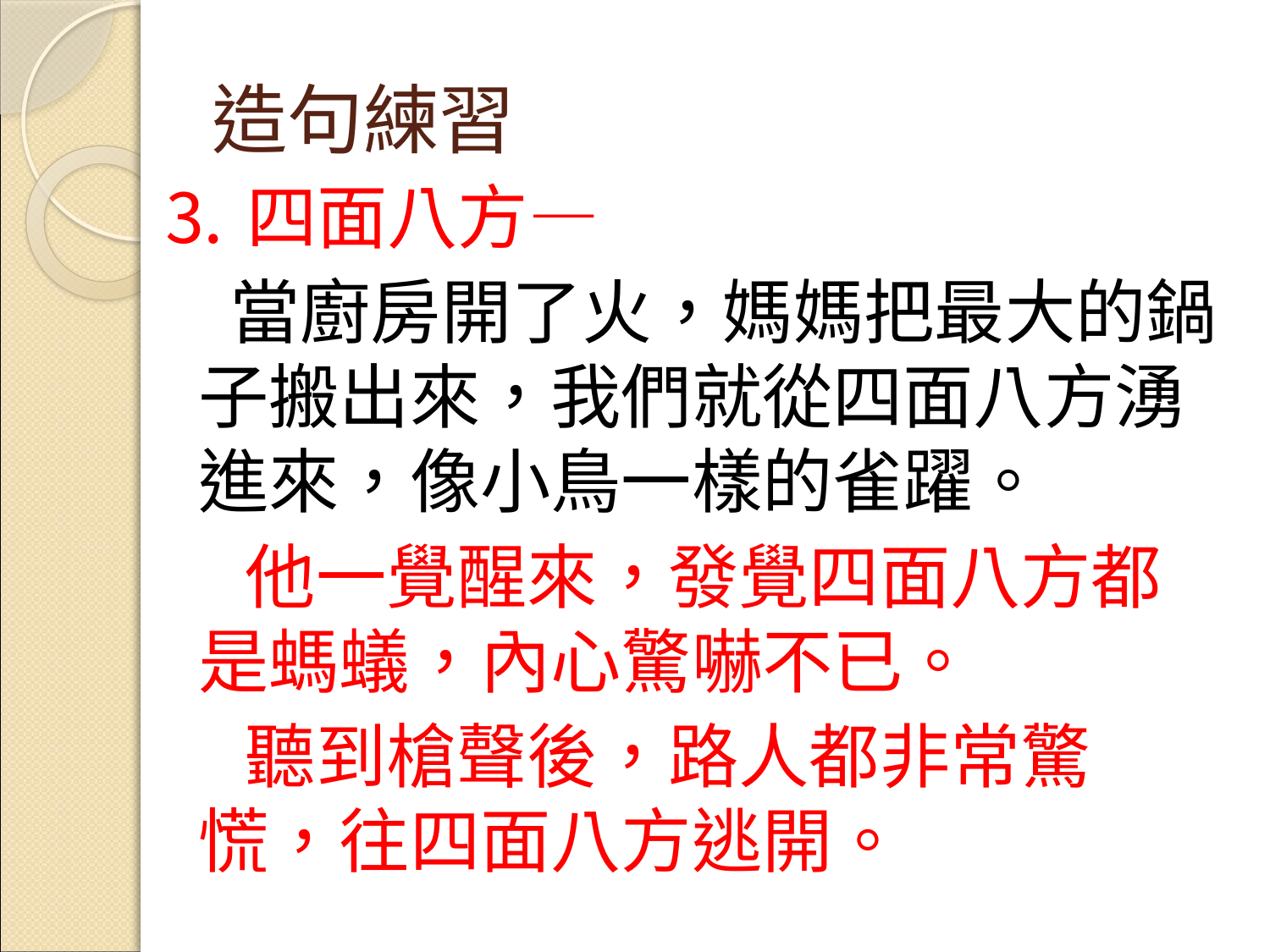

造句練習
⒊四面八方—
　當廚房開了火，媽媽把最大的鍋子搬出來，我們就從四面八方湧進來，像小鳥一樣的雀躍。
　 他一覺醒來，發覺四面八方都是螞蟻，內心驚嚇不已。
　 聽到槍聲後，路人都非常驚慌，往四面八方逃開。